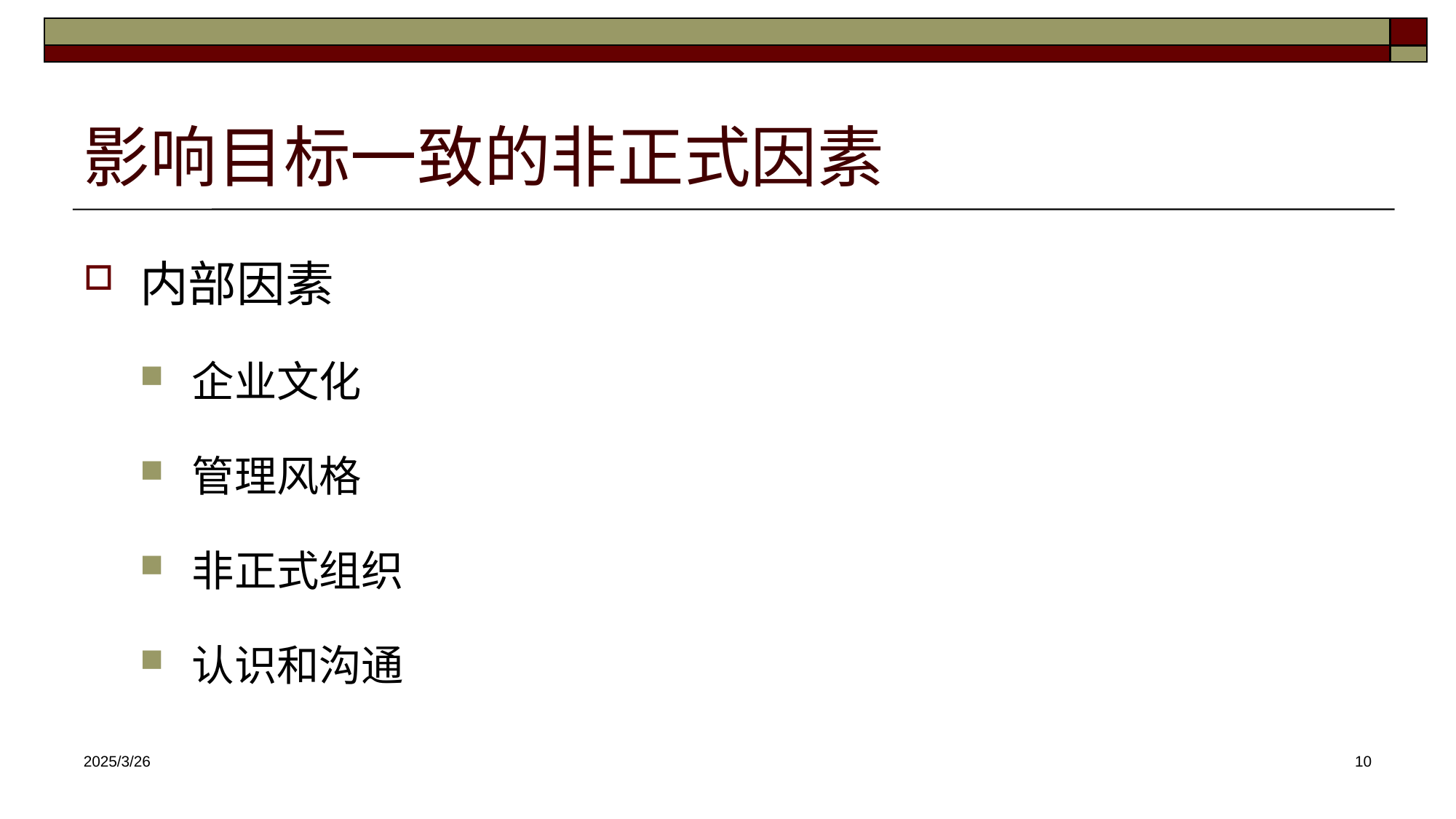

# 影响目标一致的非正式因素
内部因素
企业文化
管理风格
非正式组织
认识和沟通
2025/3/26
10